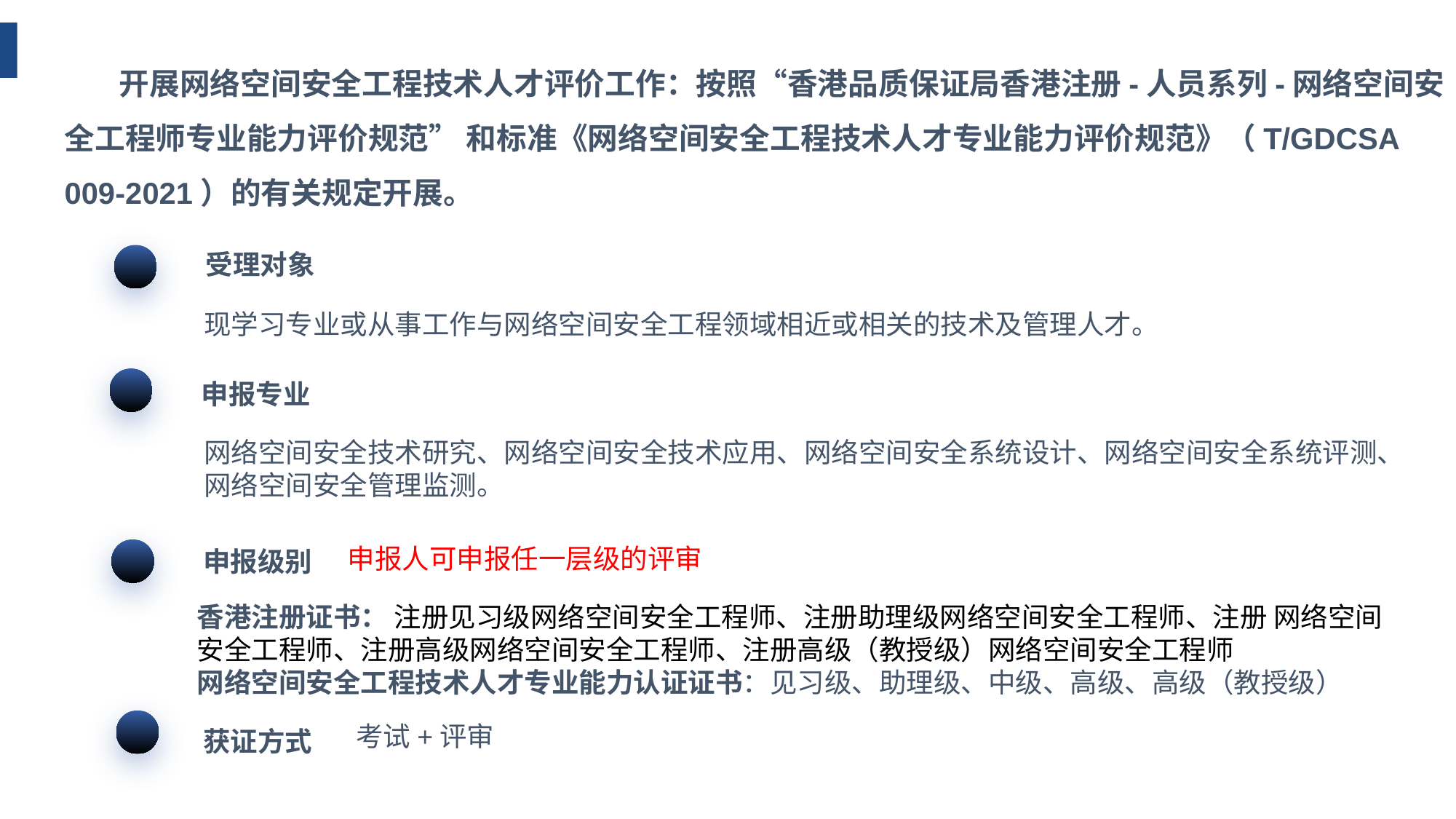

开展网络空间安全工程技术人才评价工作：按照“香港品质保证局香港注册-人员系列-网络空间安全工程师专业能力评价规范” 和标准《网络空间安全工程技术人才专业能力评价规范》（T/GDCSA 009-2021）的有关规定开展。
受理对象

现学习专业或从事工作与网络空间安全工程领域相近或相关的技术及管理人才。
申报专业

网络空间安全技术研究、网络空间安全技术应用、网络空间安全系统设计、网络空间安全系统评测、网络空间安全管理监测。
申报级别
申报人可申报任一层级的评审

香港注册证书： 注册见习级网络空间安全工程师、注册助理级网络空间安全工程师、注册 网络空间安全工程师、注册高级网络空间安全工程师、注册高级（教授级）网络空间安全工程师
网络空间安全工程技术人才专业能力认证证书：见习级、助理级、中级、高级、高级（教授级）

获证方式
考试+评审